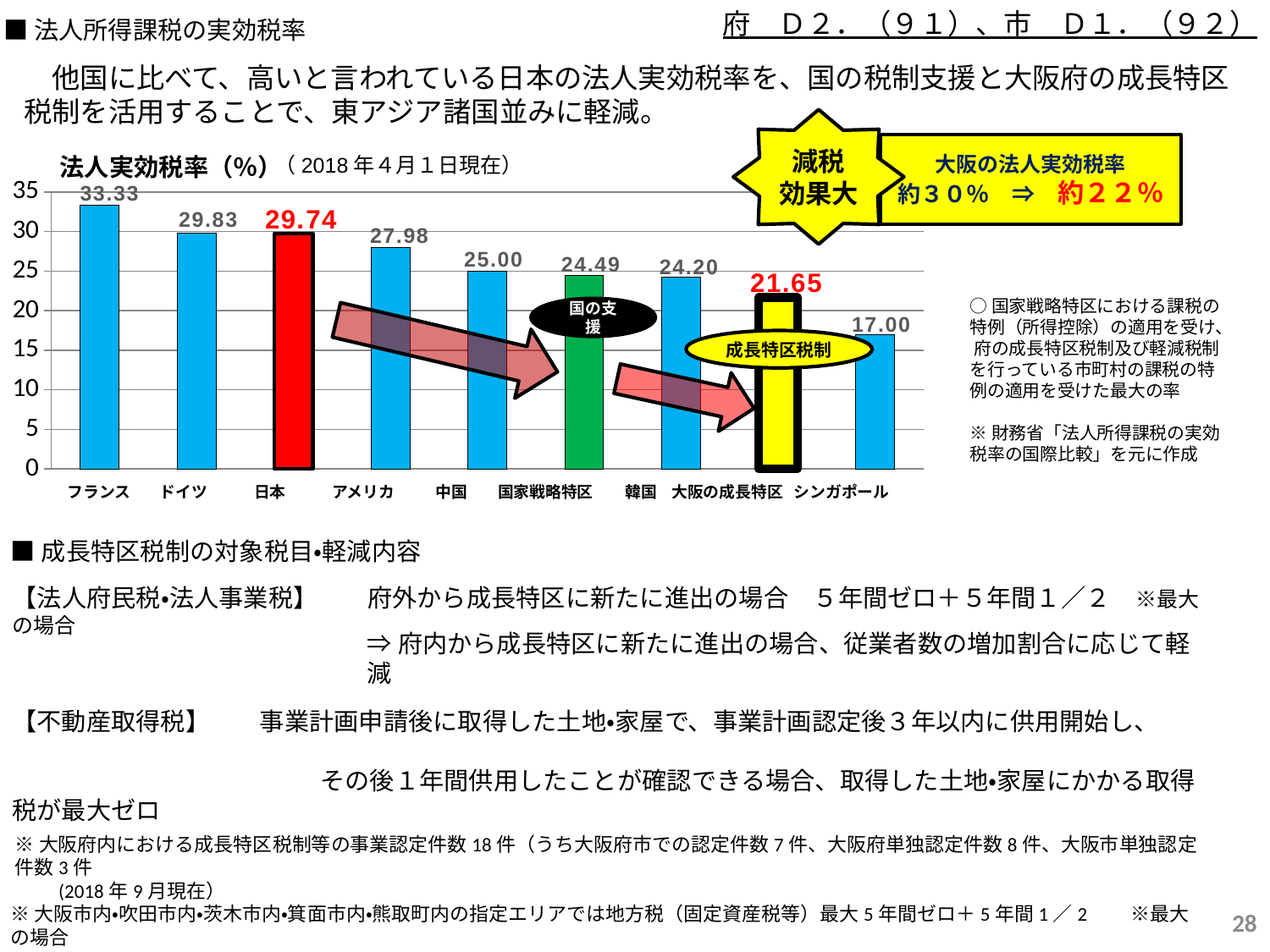

府　Ｄ２．（９１）、市　Ｄ１．（９２）
■法人所得課税の実効税率
　他国に比べて、高いと言われている日本の法人実効税率を、国の税制支援と大阪府の成長特区税制を活用することで、東アジア諸国並みに軽減。
減税
効果大
大阪の法人実効税率
約３０％　⇒　約２２％
（2018年４月１日現在）
法人実効税率（％）

### Chart

| Category | 法人実行税率 |
|---|---|
| フランス | 33.3 |
| ドイツ | 29.83 |
| 日本 | 29.74 |
| アメリカ | 27.98 |
| 中国 | 25.0 |
| 国家戦略特区 | 24.49 |
| 韓国 | 24.2 |
| 大阪の成長特区 | 21.65 |
| シンガポール | 17.0 |
33.33
29.83
27.98
25.00
24.49
24.20
21.65

17.00

○国家戦略特区における課税の特例（所得控除）の適用を受け、 府の成長特区税制及び軽減税制を行っている市町村の課税の特例の適用を受けた最大の率

※財務省「法人所得課税の実効税率の国際比較」を元に作成
国の支援
成長特区税制
  フランス        ドイツ             日本　    　アメリカ　       中国    　国家戦略特区         韓国    大阪の成長特区   シンガポール
■成長特区税制の対象税目・軽減内容
【法人府民税・法人事業税】　　府外から成長特区に新たに進出の場合　５年間ゼロ＋５年間１／２　※最大の場合

⇒府内から成長特区に新たに進出の場合、従業者数の増加割合に応じて軽減
【不動産取得税】　　事業計画申請後に取得した土地・家屋で、事業計画認定後３年以内に供用開始し、
　　　　　　　　　　　　  その後１年間供用したことが確認できる場合、取得した土地・家屋にかかる取得税が最大ゼロ
※大阪府内における成長特区税制等の事業認定件数18件（うち大阪府市での認定件数7件、大阪府単独認定件数8件、大阪市単独認定件数3件
　　(2018年9月現在）
※大阪市内・吹田市内・茨木市内・箕面市内・熊取町内の指定エリアでは地方税（固定資産税等）最大5年間ゼロ＋5年間1／2　　※最大の場合

28